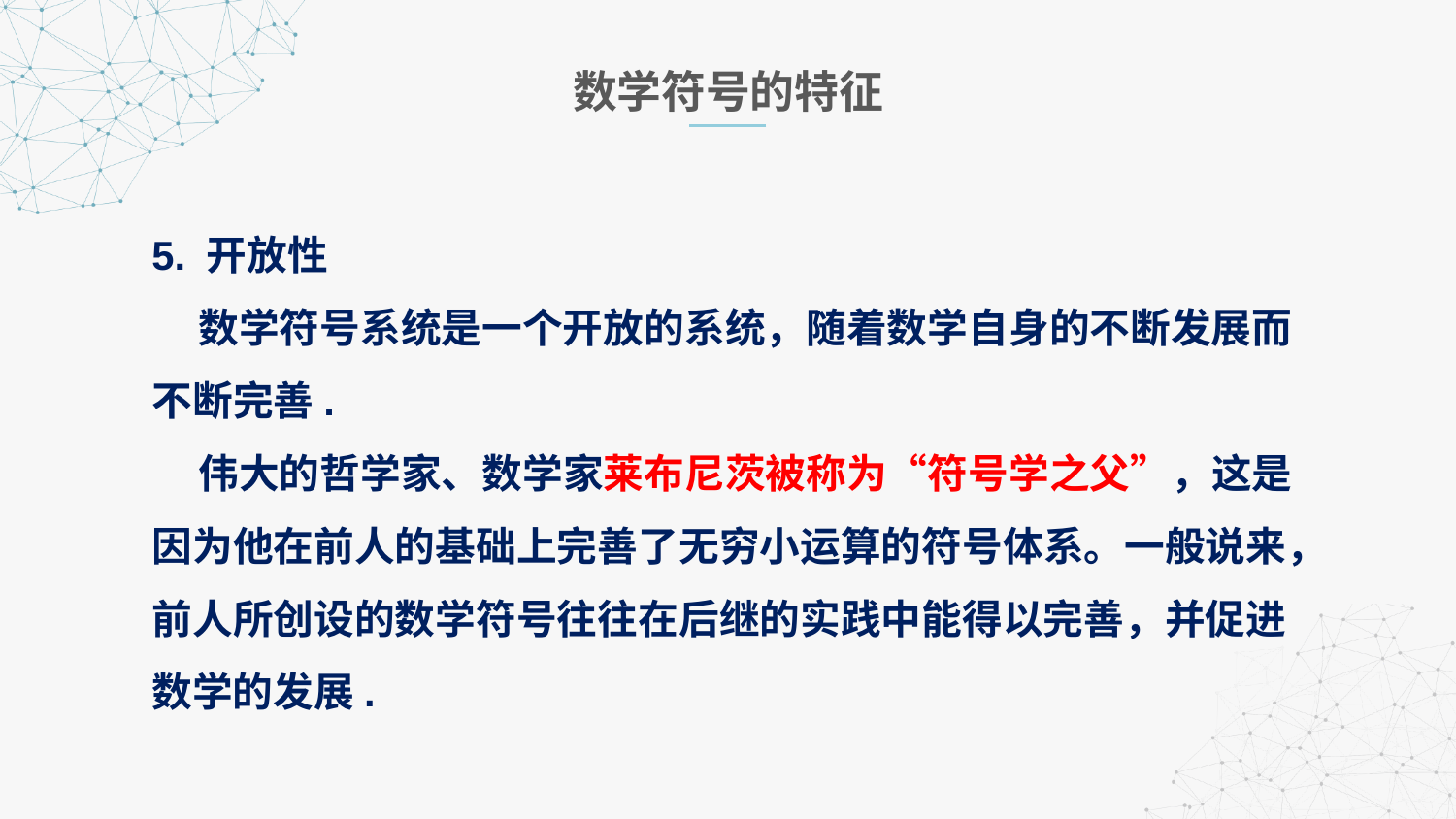

数学符号的特征
5. 开放性
    数学符号系统是一个开放的系统，随着数学自身的不断发展而不断完善.
    伟大的哲学家、数学家莱布尼茨被称为“符号学之父”，这是因为他在前人的基础上完善了无穷小运算的符号体系。一般说来，前人所创设的数学符号往往在后继的实践中能得以完善，并促进数学的发展.